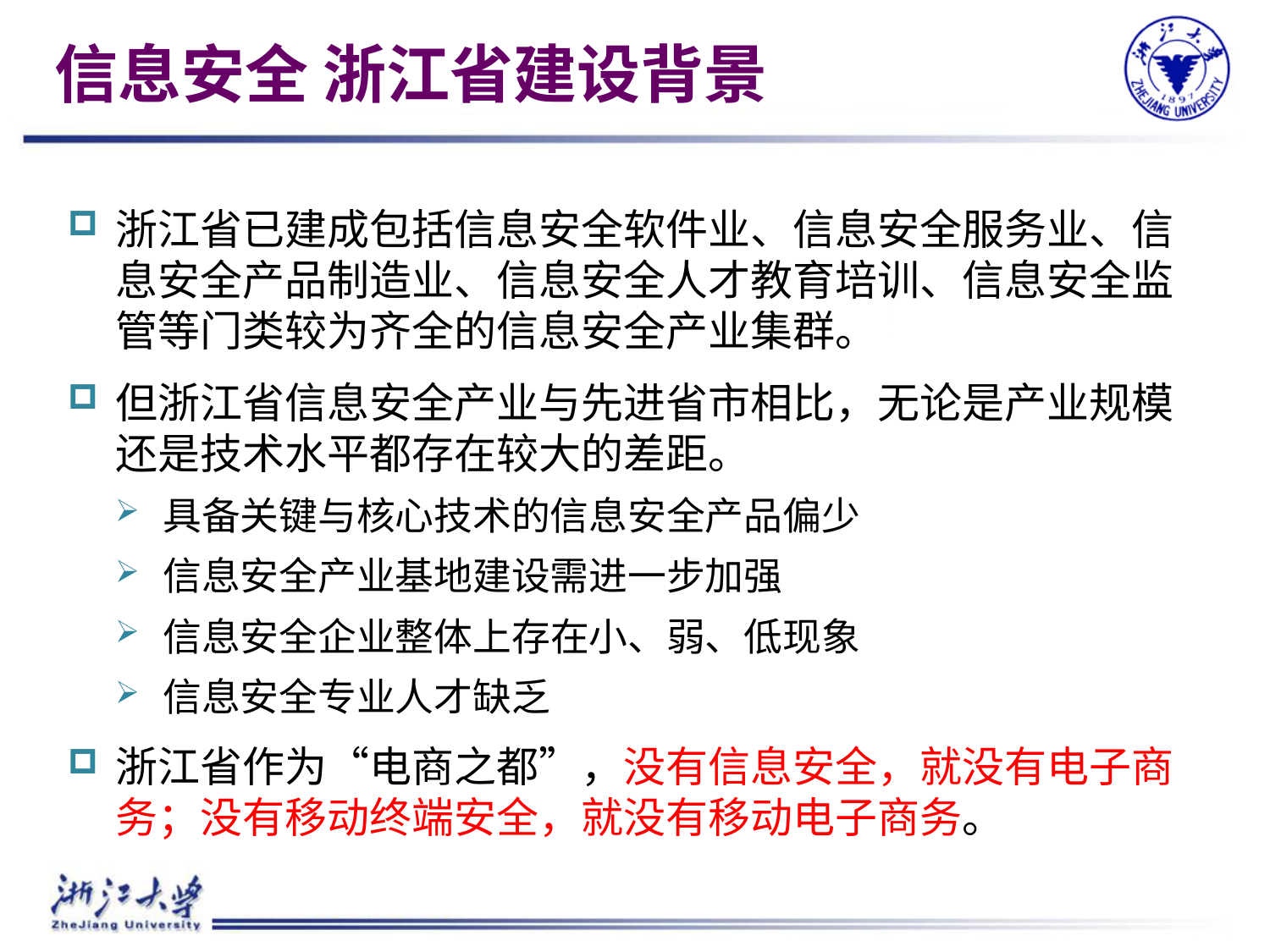

# 信息安全 浙江省建设背景
浙江省已建成包括信息安全软件业、信息安全服务业、信息安全产品制造业、信息安全人才教育培训、信息安全监管等门类较为齐全的信息安全产业集群。

但浙江省信息安全产业与先进省市相比，无论是产业规模还是技术水平都存在较大的差距。
具备关键与核心技术的信息安全产品偏少
信息安全产业基地建设需进一步加强
信息安全企业整体上存在小、弱、低现象
信息安全专业人才缺乏

浙江省作为“电商之都”，没有信息安全，就没有电子商务；没有移动终端安全，就没有移动电子商务。